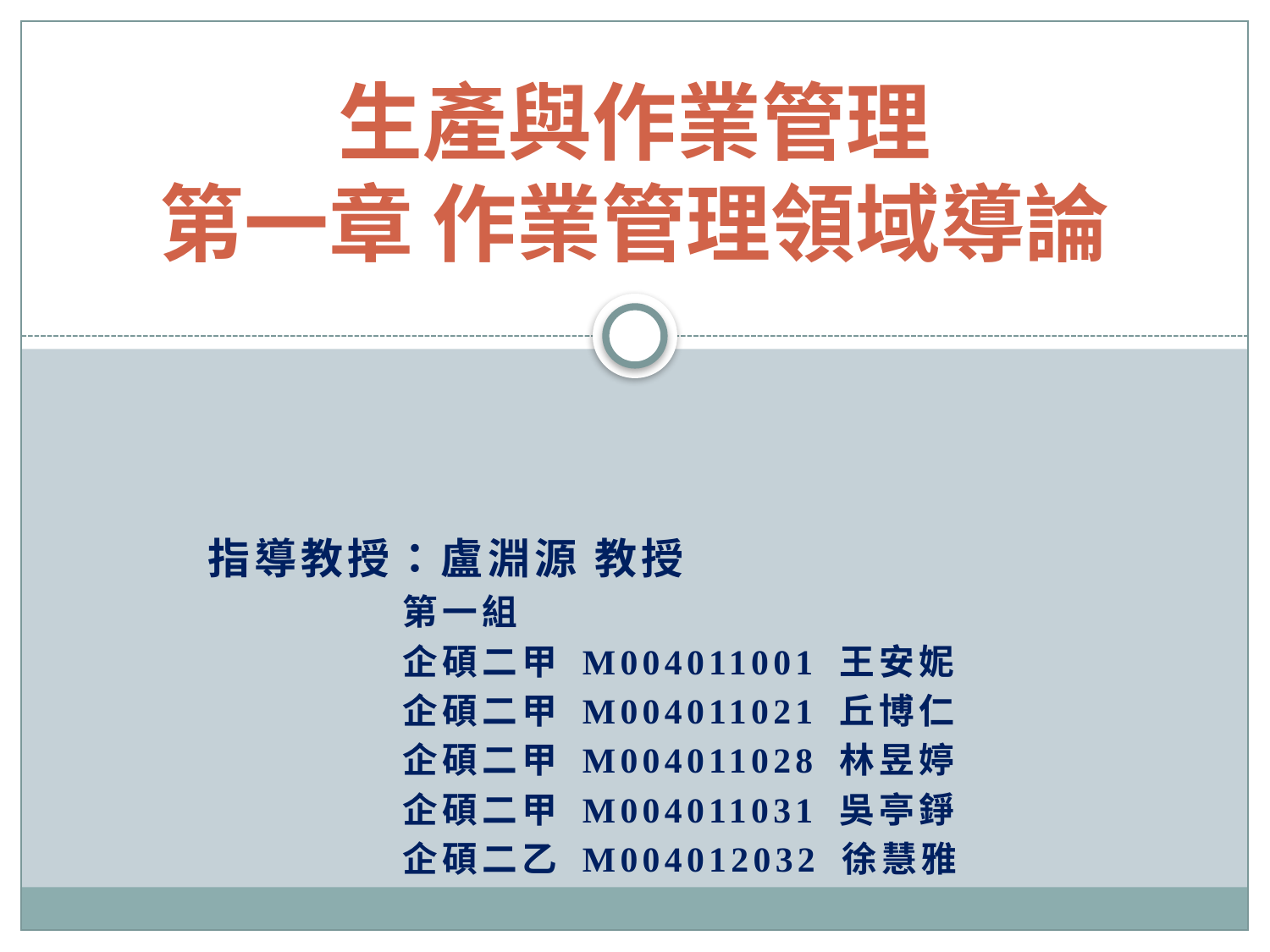

# 生產與作業管理 第一章 作業管理領域導論
指導教授：盧淵源 教授
               第一組
               企碩二甲 M004011001 王安妮
               企碩二甲 M004011021 丘博仁
               企碩二甲 M004011028 林昱婷
               企碩二甲 M004011031 吳亭錚
               企碩二乙 M004012032 徐慧雅